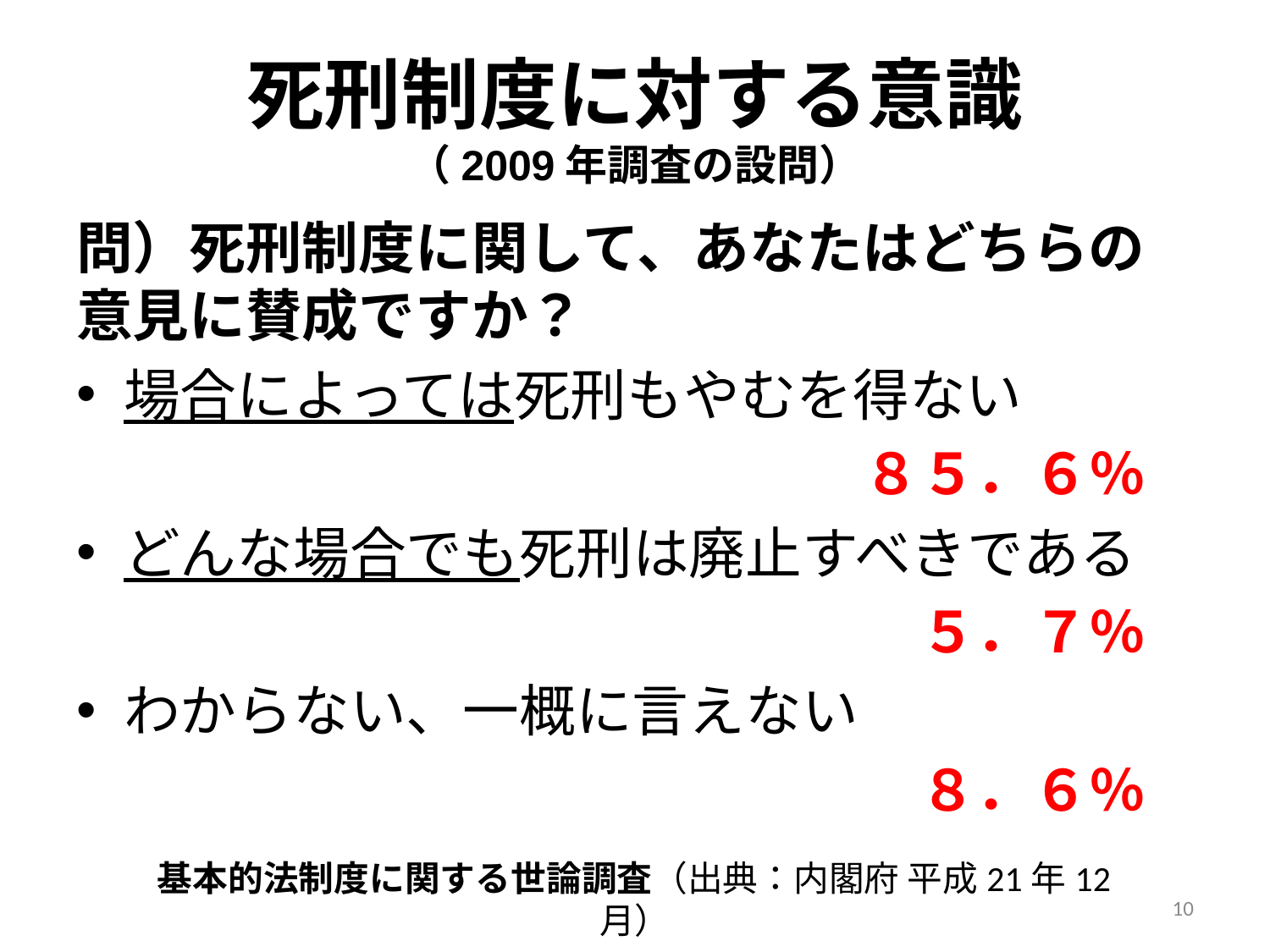

# 死刑制度に対する意識 （2009年調査の設問）
問）死刑制度に関して、あなたはどちらの意見に賛成ですか？
場合によっては死刑もやむを得ない
　８５．６％
どんな場合でも死刑は廃止すべきである
　５．７％
わからない、一概に言えない
　８．６％
基本的法制度に関する世論調査（出典：内閣府 平成21年12月）
10